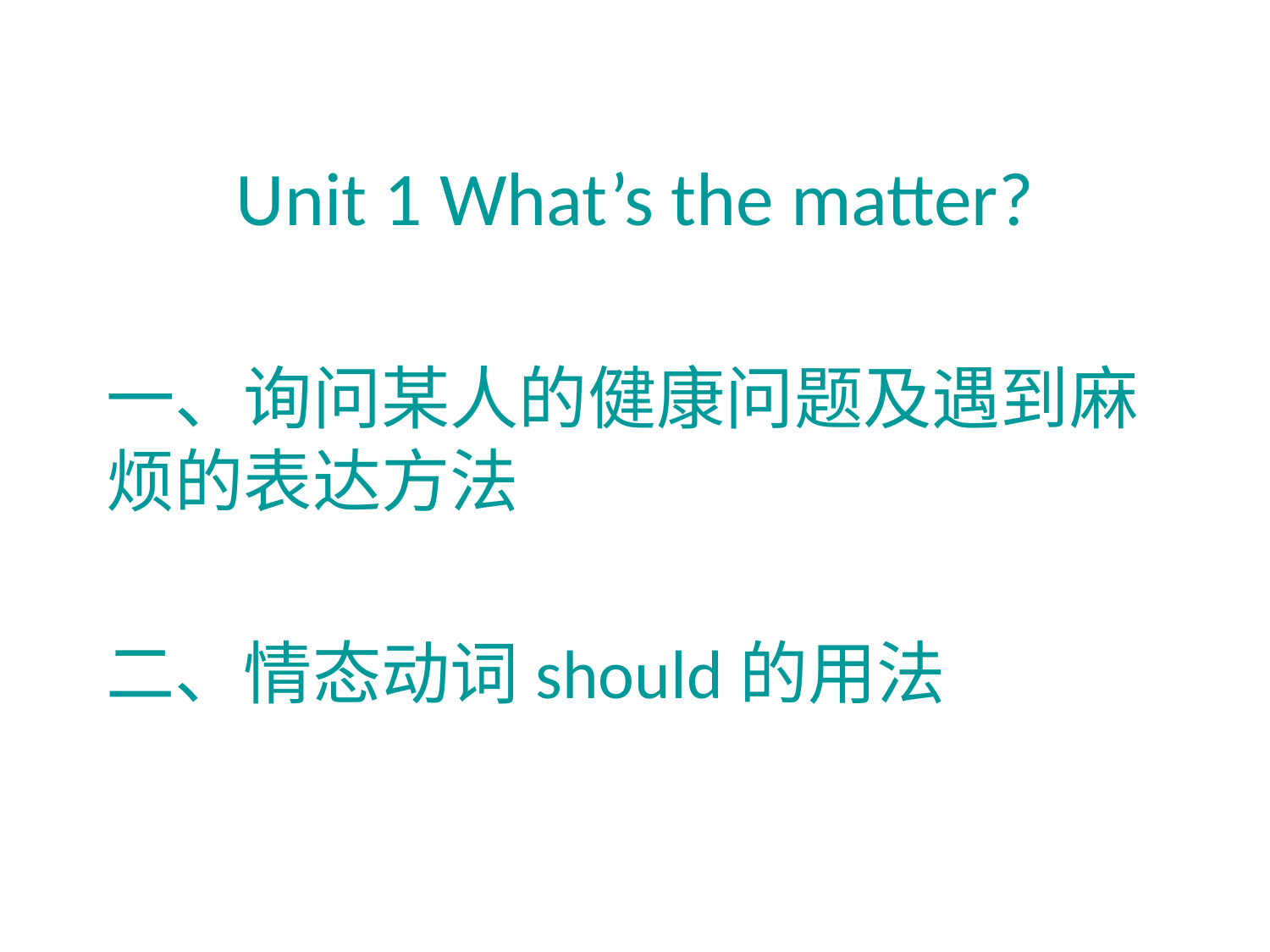

# Unit 1 What’s the matter?
一、询问某人的健康问题及遇到麻烦的表达方法

二、情态动词should的用法